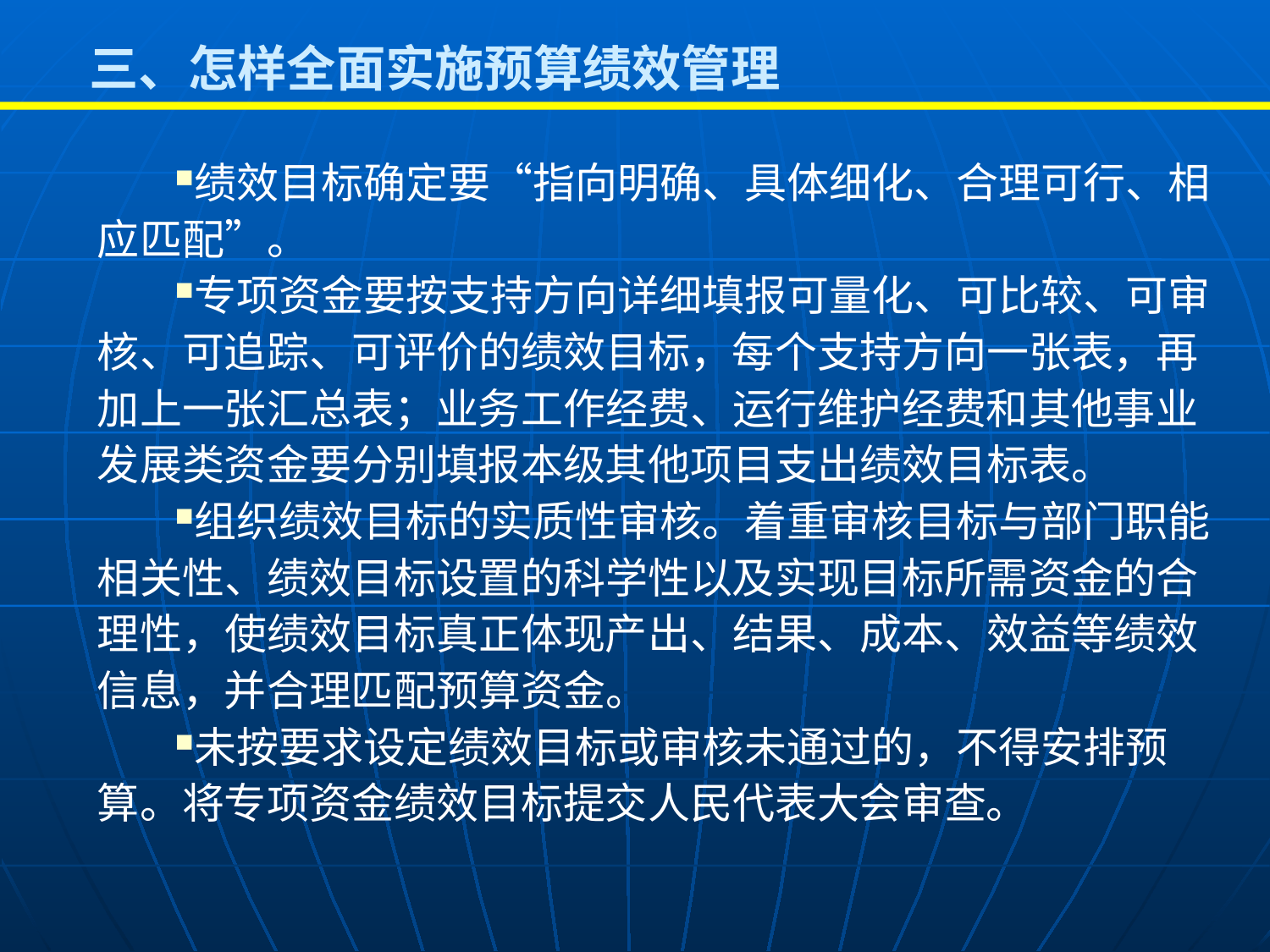

# 三、怎样全面实施预算绩效管理

绩效目标确定要“指向明确、具体细化、合理可行、相应匹配”。
专项资金要按支持方向详细填报可量化、可比较、可审核、可追踪、可评价的绩效目标，每个支持方向一张表，再加上一张汇总表；业务工作经费、运行维护经费和其他事业发展类资金要分别填报本级其他项目支出绩效目标表。
组织绩效目标的实质性审核。着重审核目标与部门职能相关性、绩效目标设置的科学性以及实现目标所需资金的合理性，使绩效目标真正体现产出、结果、成本、效益等绩效信息，并合理匹配预算资金。
未按要求设定绩效目标或审核未通过的，不得安排预算。将专项资金绩效目标提交人民代表大会审查。